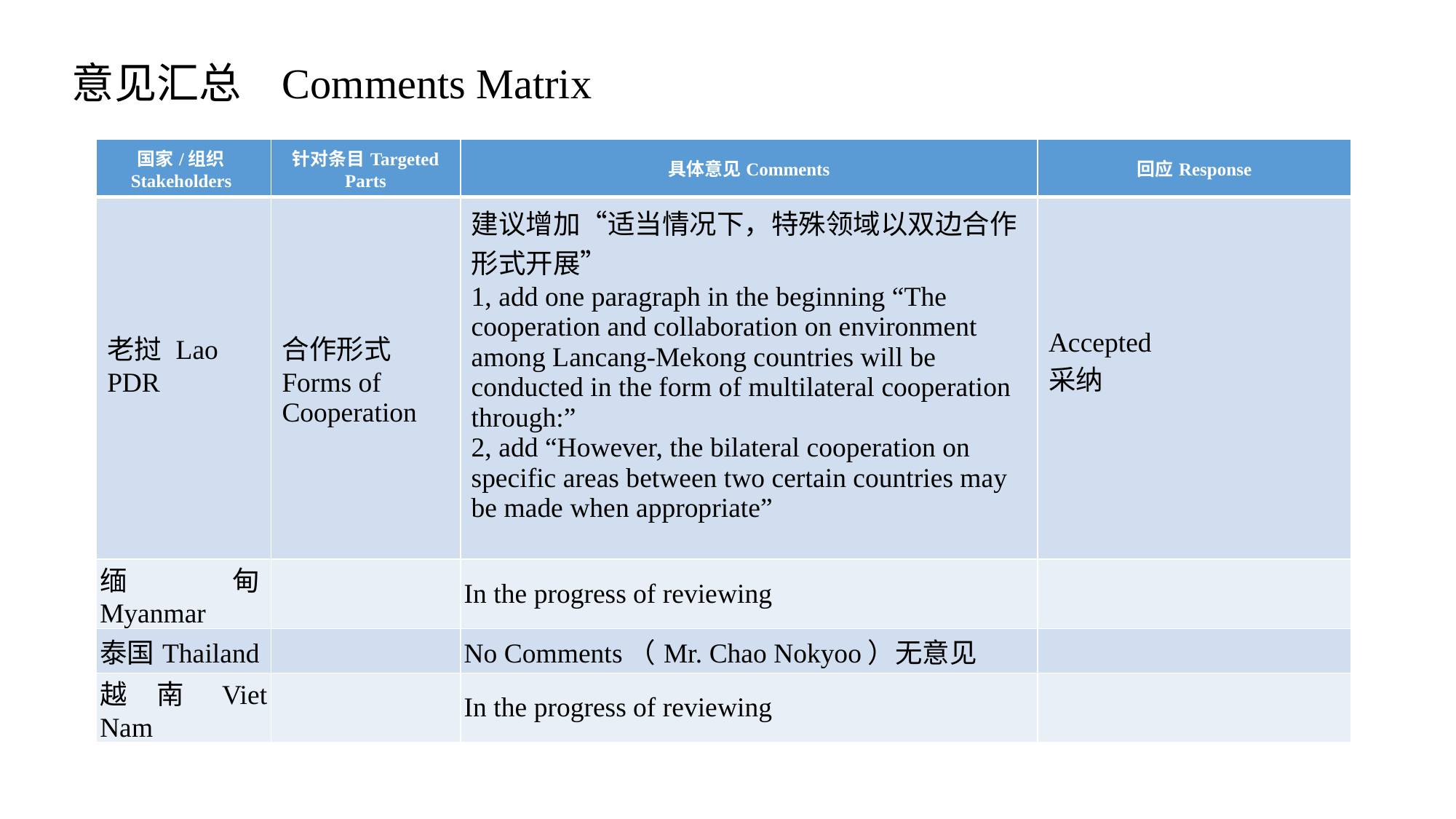

意见汇总   Comments Matrix
| 国家/组织Stakeholders | 针对条目Targeted Parts | 具体意见Comments | 回应Response |
| --- | --- | --- | --- |
| 老挝 Lao PDR | 合作形式 Forms of Cooperation | 建议增加“适当情况下，特殊领域以双边合作形式开展” 1, add one paragraph in the beginning “The cooperation and collaboration on environment among Lancang-Mekong countries will be conducted in the form of multilateral cooperation through:” 2, add “However, the bilateral cooperation on specific areas between two certain countries may be made when appropriate” | Accepted 采纳 |
| 缅甸Myanmar |  | In the progress of reviewing |  |
| 泰国Thailand |  | No Comments（Mr. Chao Nokyoo）无意见 |  |
| 越南Viet Nam |  | In the progress of reviewing |  |